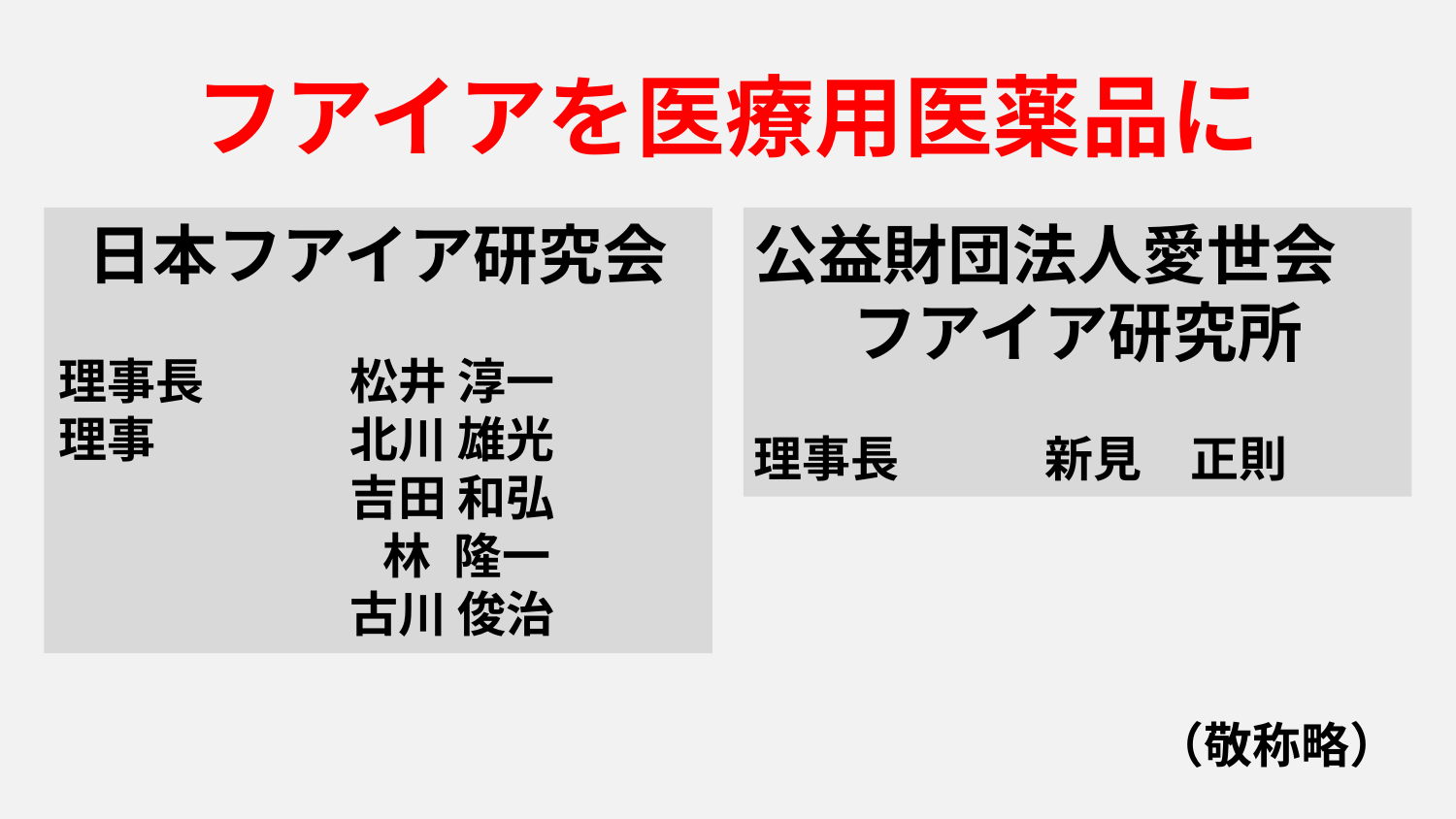

フアイアを医療用医薬品に
日本フアイア研究会

理事長	松井 淳一
理事		北川 雄光
		吉田 和弘
		  林  隆一
		古川 俊治
公益財団法人愛世会
フアイア研究所

理事長　	新見　正則
（敬称略）